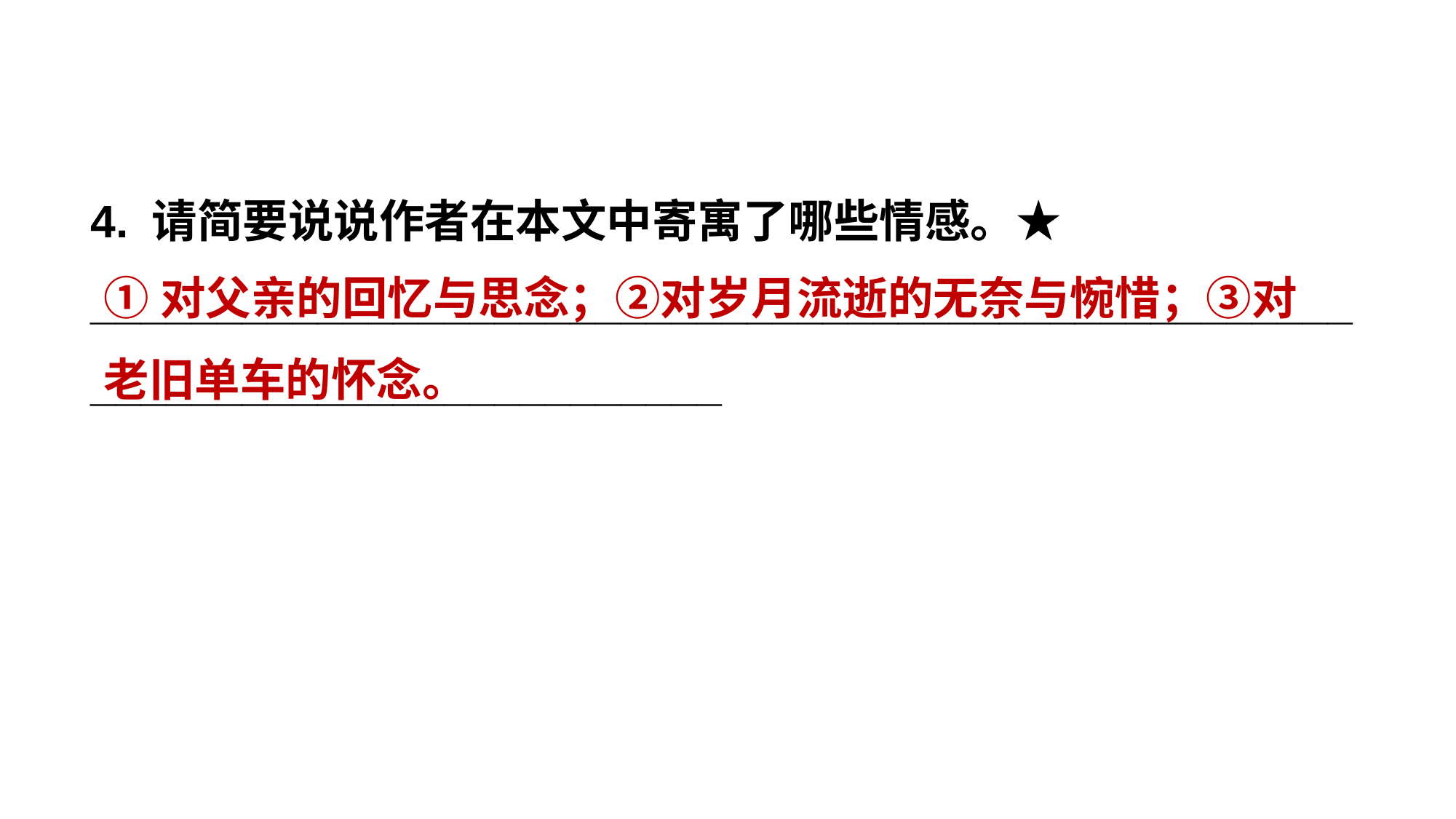

4. 请简要说说作者在本文中寄寓了哪些情感。★ ___________________________________________________________________________
①对父亲的回忆与思念；②对岁月流逝的无奈与惋惜；③对老旧单车的怀念。